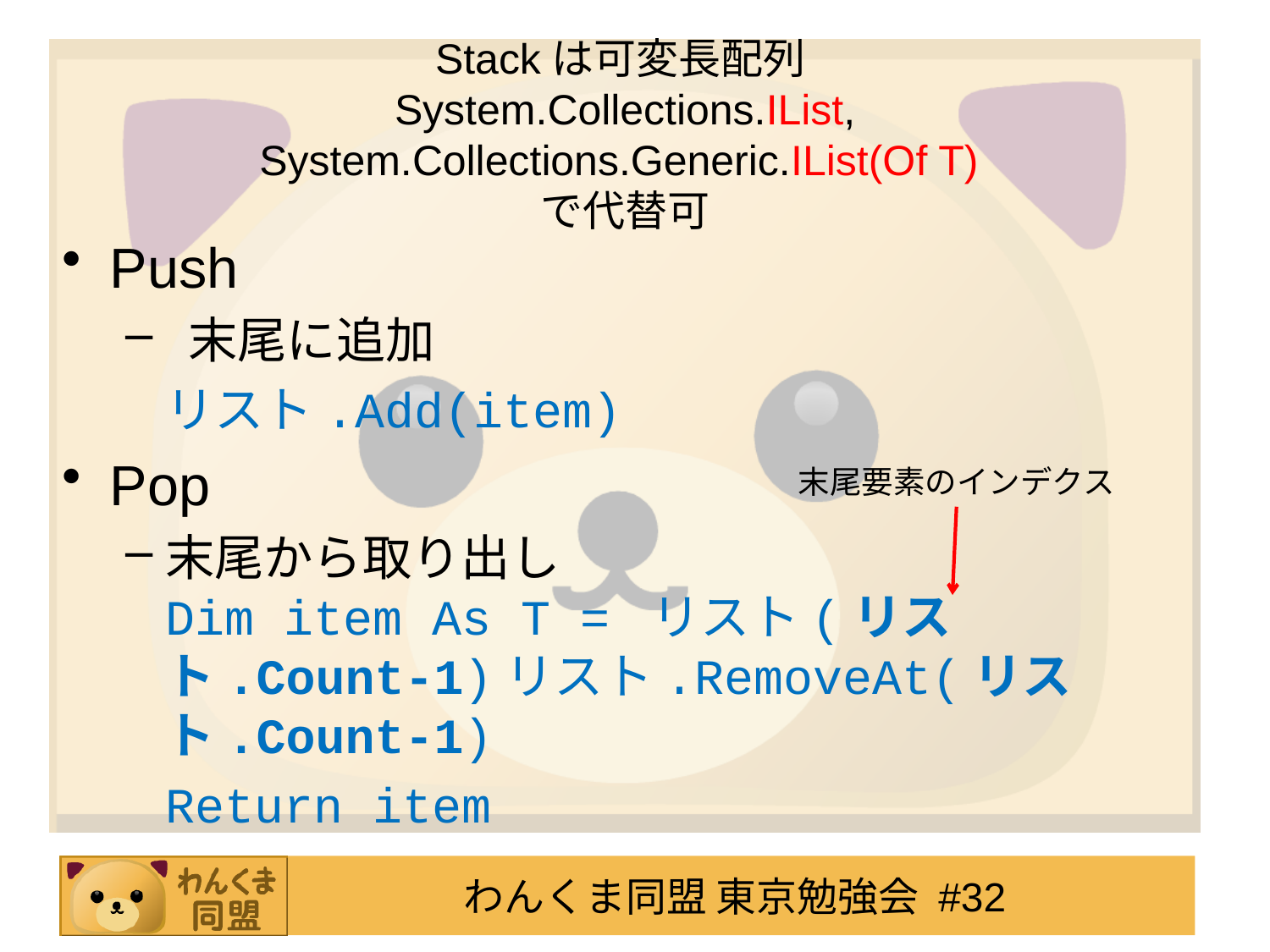

# Stackは可変長配列 System.Collections.IList, System.Collections.Generic.IList(Of T) で代替可
Push
 末尾に追加
	リスト.Add(item)
Pop
末尾から取り出し
Dim item As T = リスト(リスト.Count-1)リスト.RemoveAt(リスト.Count-1)
	Return item
末尾要素のインデクス